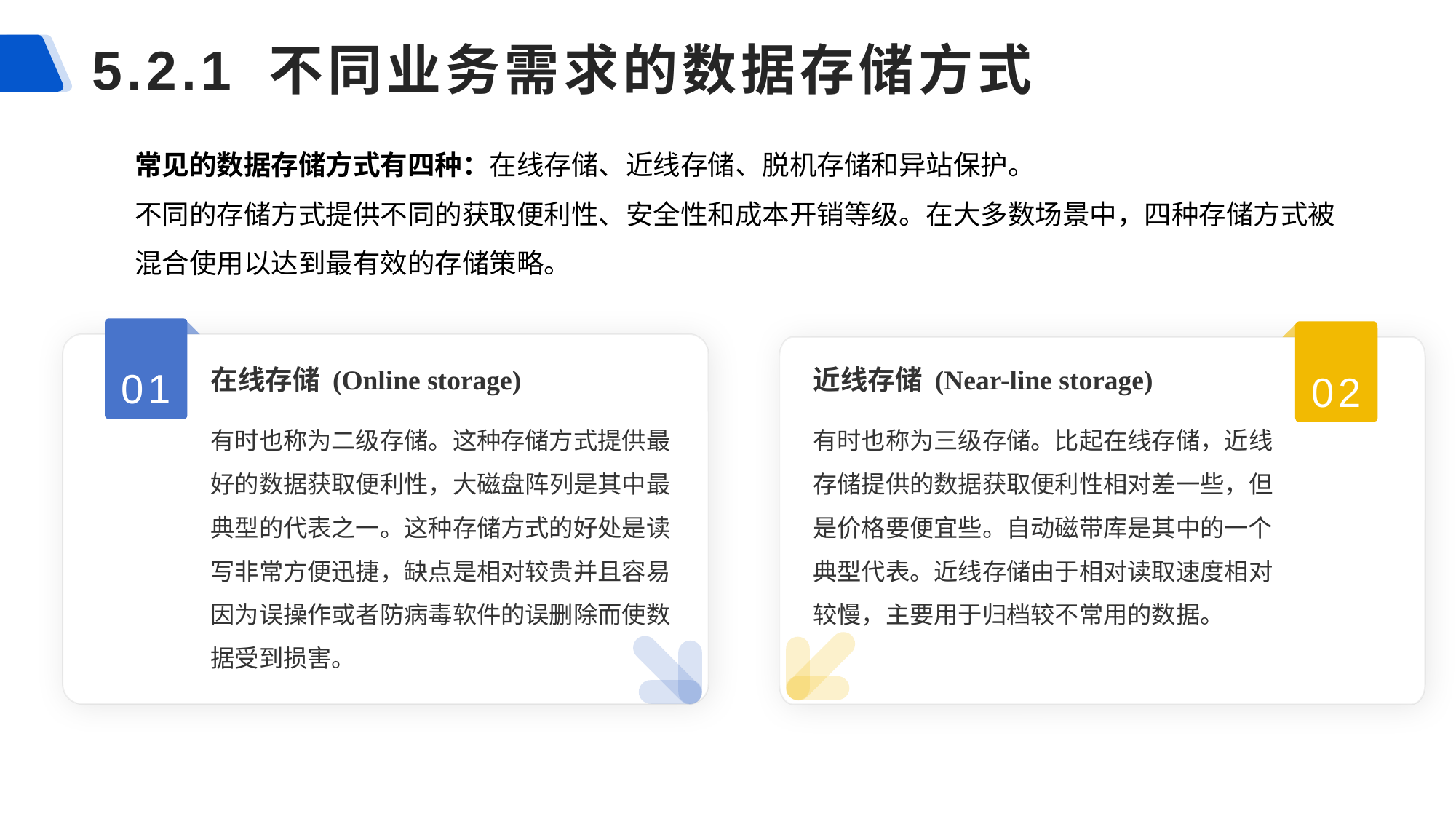

# 5.2.1 不同业务需求的数据存储方式
常见的数据存储方式有四种：在线存储、近线存储、脱机存储和异站保护。
不同的存储方式提供不同的获取便利性、安全性和成本开销等级。在大多数场景中，四种存储方式被混合使用以达到最有效的存储策略。

在线存储 (Online storage)
有时也称为二级存储。这种存储方式提供最好的数据获取便利性，大磁盘阵列是其中最典型的代表之一。这种存储方式的好处是读写非常方便迅捷，缺点是相对较贵并且容易因为误操作或者防病毒软件的误删除而使数据受到损害。
近线存储 (Near-line storage)
有时也称为三级存储。比起在线存储，近线存储提供的数据获取便利性相对差一些，但是价格要便宜些。自动磁带库是其中的一个典型代表。近线存储由于相对读取速度相对较慢，主要用于归档较不常用的数据。
01
02